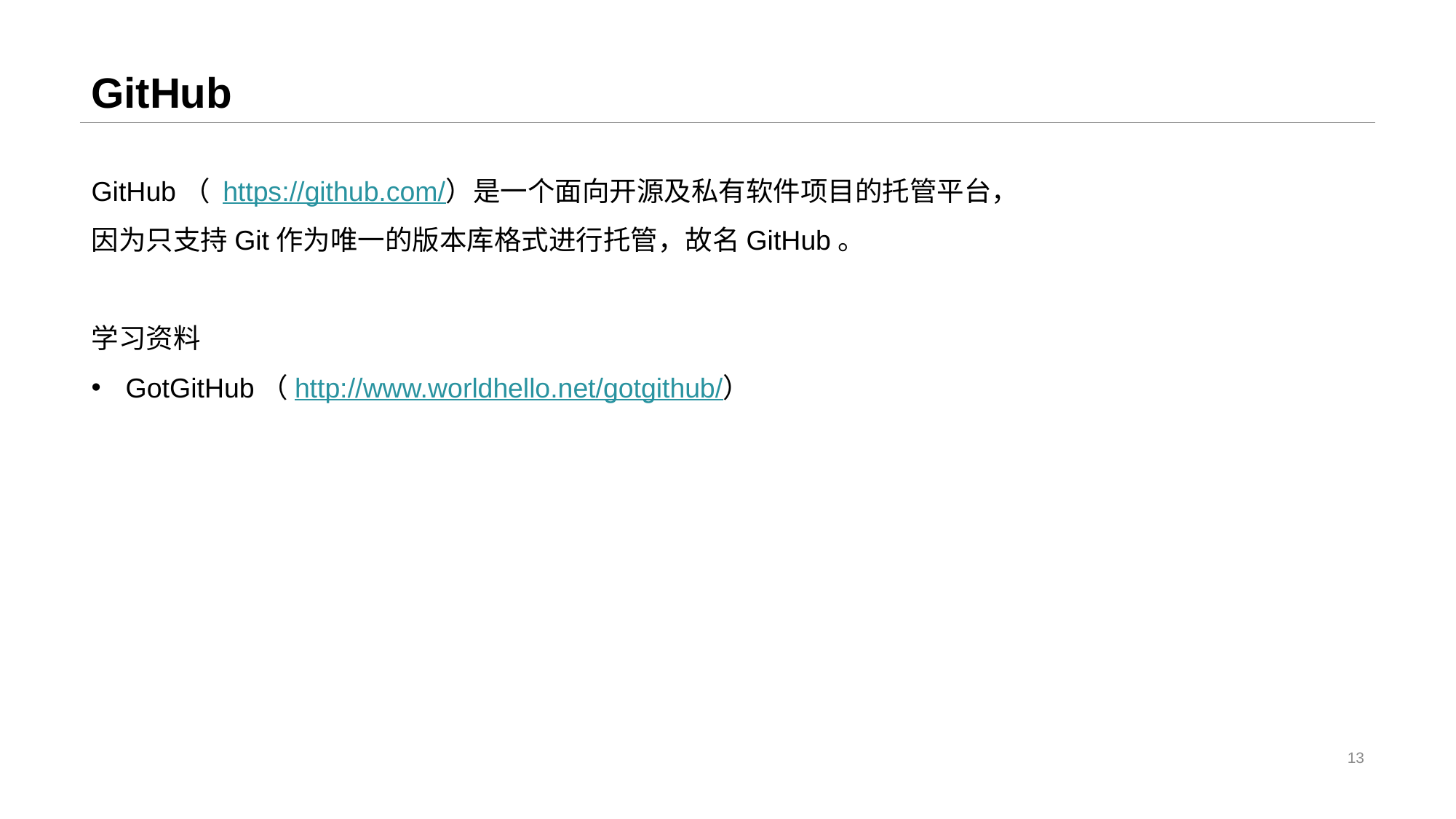

# GitHub
GitHub（ https://github.com/）是一个面向开源及私有软件项目的托管平台，
因为只支持Git作为唯一的版本库格式进行托管，故名GitHub。

学习资料
GotGitHub（http://www.worldhello.net/gotgithub/）
13